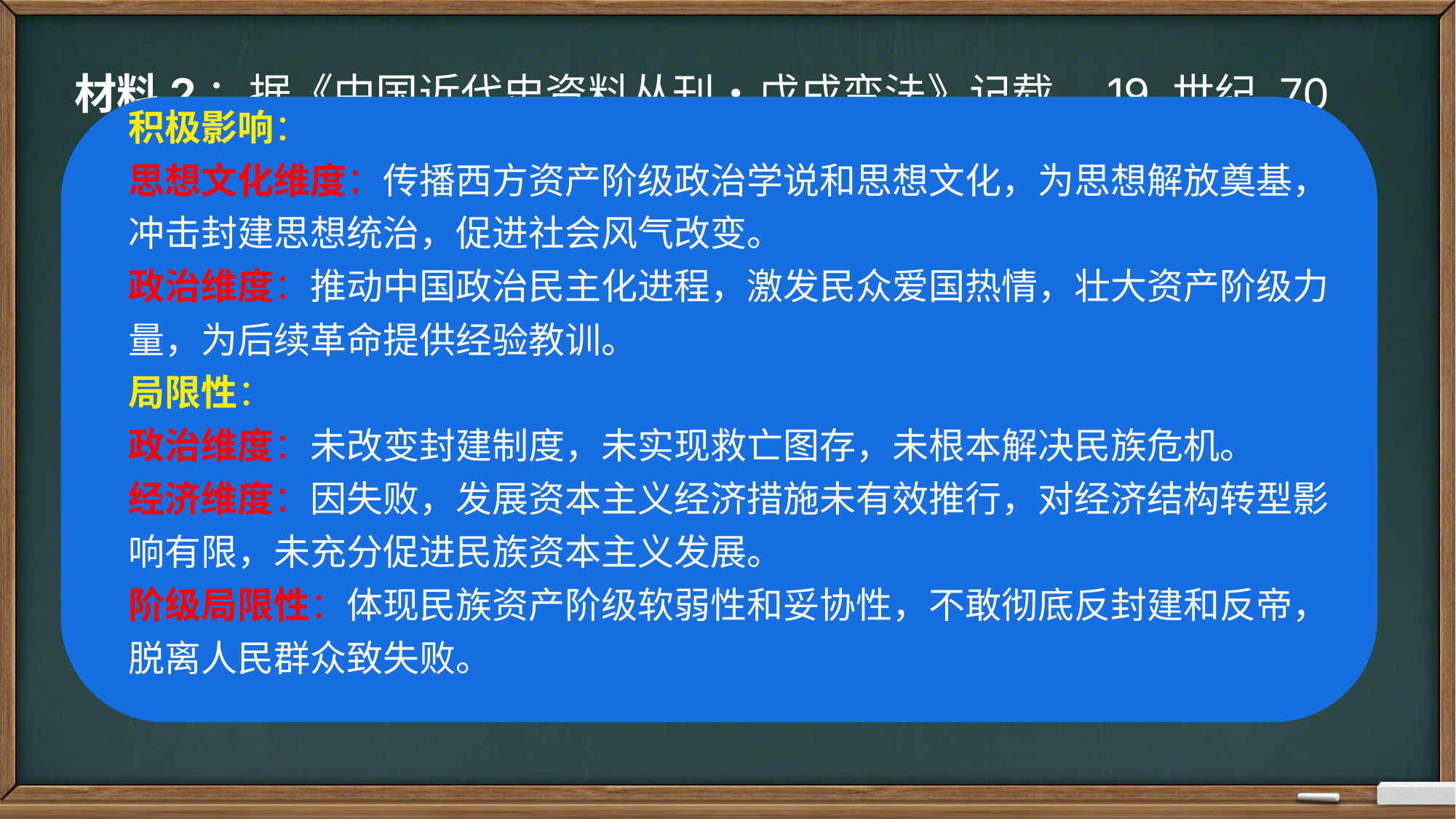

材料2：据《中国近代史资料丛刊・戊戌变法》记载，19 世纪 70 年代起，西方列强向帝国主义阶段过渡，掀起瓜分中国狂潮。在民族危机加深背景下，中国民族资产阶级发起戊戌变法运动。他们主张学习西方政治制度，实行君主立宪，发展资本主义经济，传播西方思想文化。戊戌变法仅持续 103 天即失败。
问题：依据材料并结合所学知识，分析戊戌变法运动的积极影响与局限性。
积极影响：
思想文化维度：传播西方资产阶级政治学说和思想文化，为思想解放奠基，冲击封建思想统治，促进社会风气改变。
政治维度：推动中国政治民主化进程，激发民众爱国热情，壮大资产阶级力量，为后续革命提供经验教训。
局限性：
政治维度：未改变封建制度，未实现救亡图存，未根本解决民族危机。
经济维度：因失败，发展资本主义经济措施未有效推行，对经济结构转型影响有限，未充分促进民族资本主义发展。
阶级局限性：体现民族资产阶级软弱性和妥协性，不敢彻底反封建和反帝，脱离人民群众致失败。

解析：积极影响从思想、文化、政治等方面依据答题术语挖掘改革积极意义；局限性从运动结果、未达成目标等方面分析。